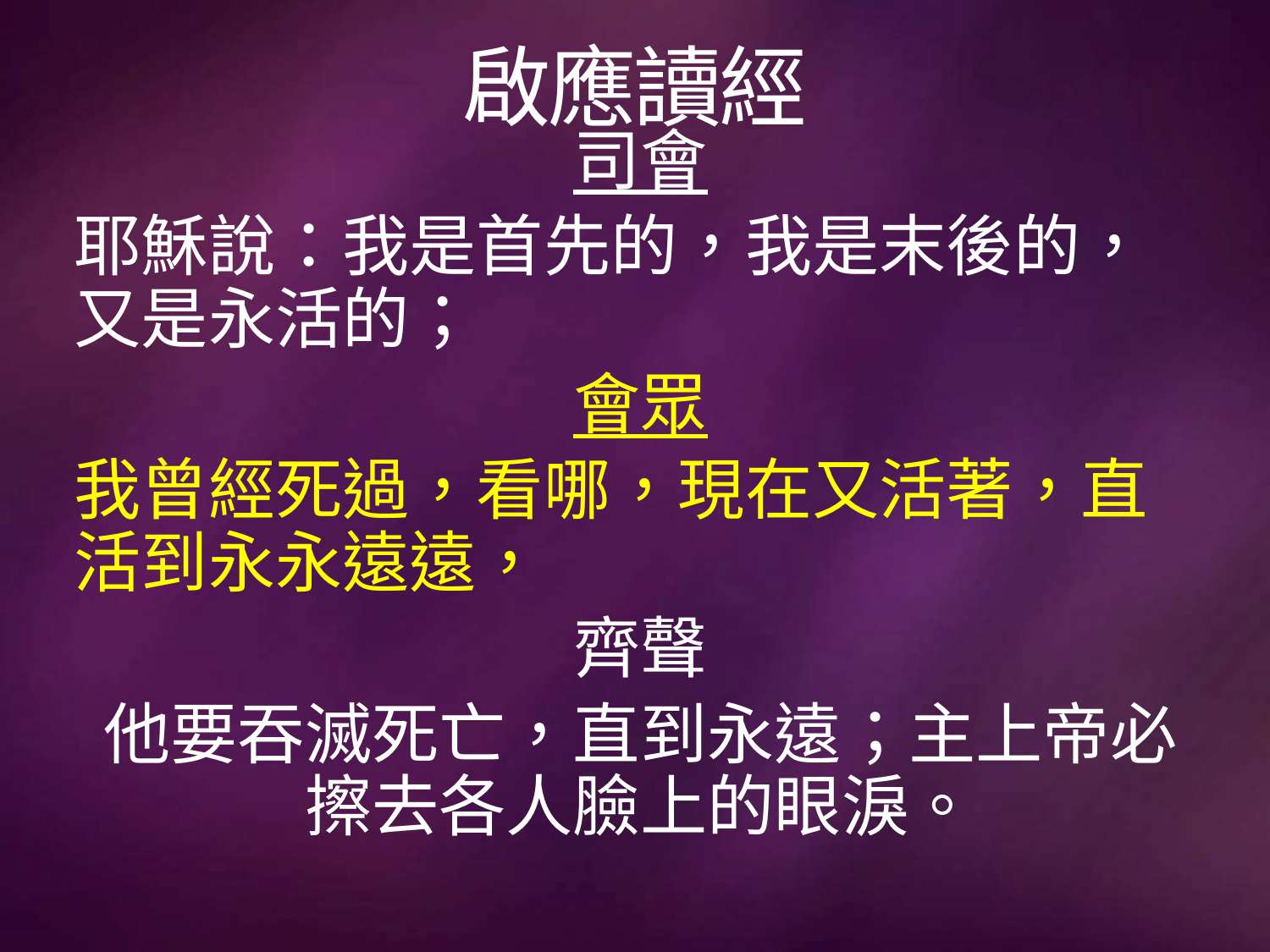

# 啟應讀經
司會
耶穌說：我是首先的，我是末後的，又是永活的；
會眾
我曾經死過，看哪，現在又活著，直活到永永遠遠，
齊聲
他要吞滅死亡，直到永遠；主上帝必擦去各人臉上的眼淚。